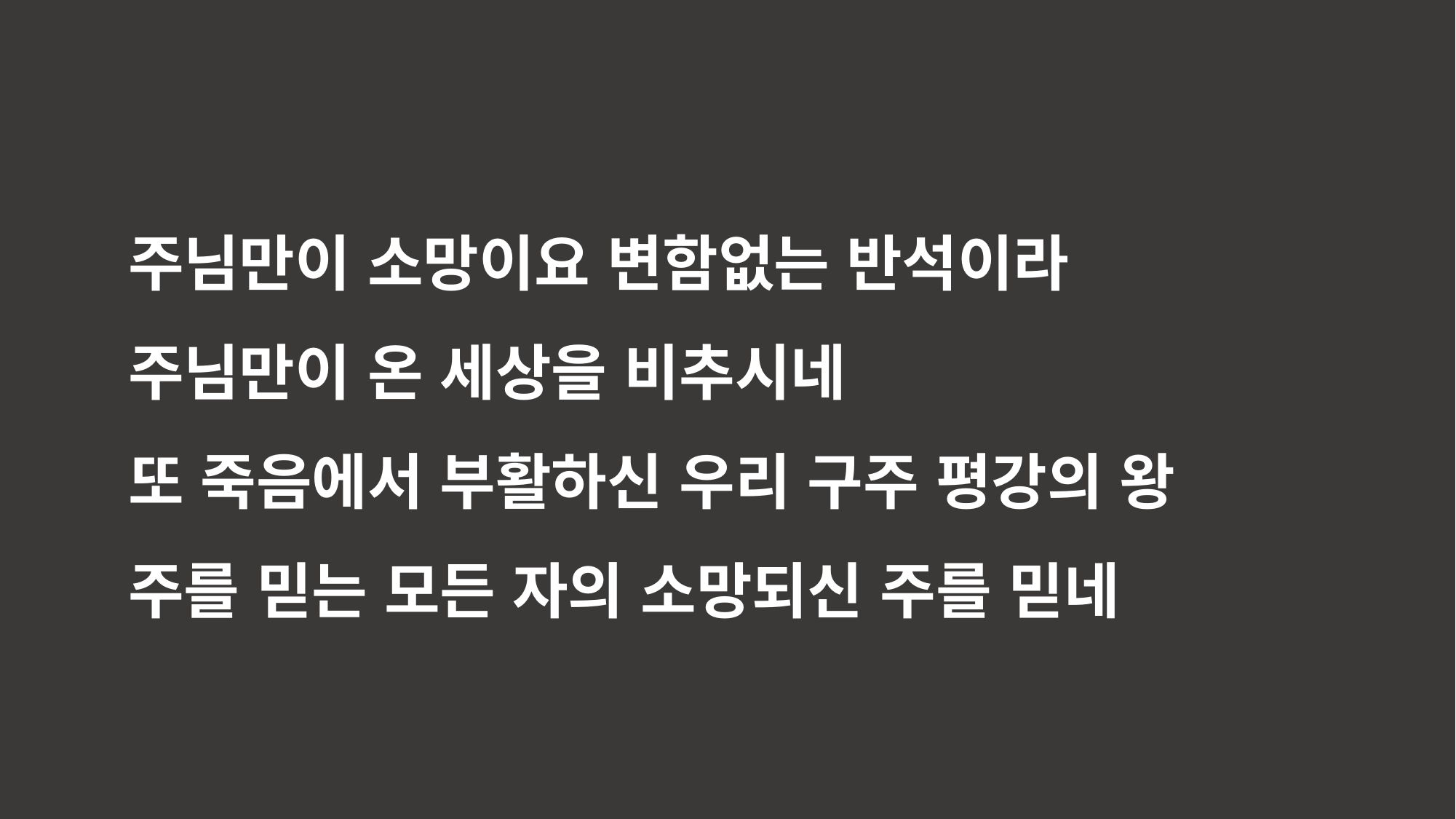

주님만이 소망이요 변함없는 반석이라
주님만이 온 세상을 비추시네
또 죽음에서 부활하신 우리 구주 평강의 왕
주를 믿는 모든 자의 소망되신 주를 믿네